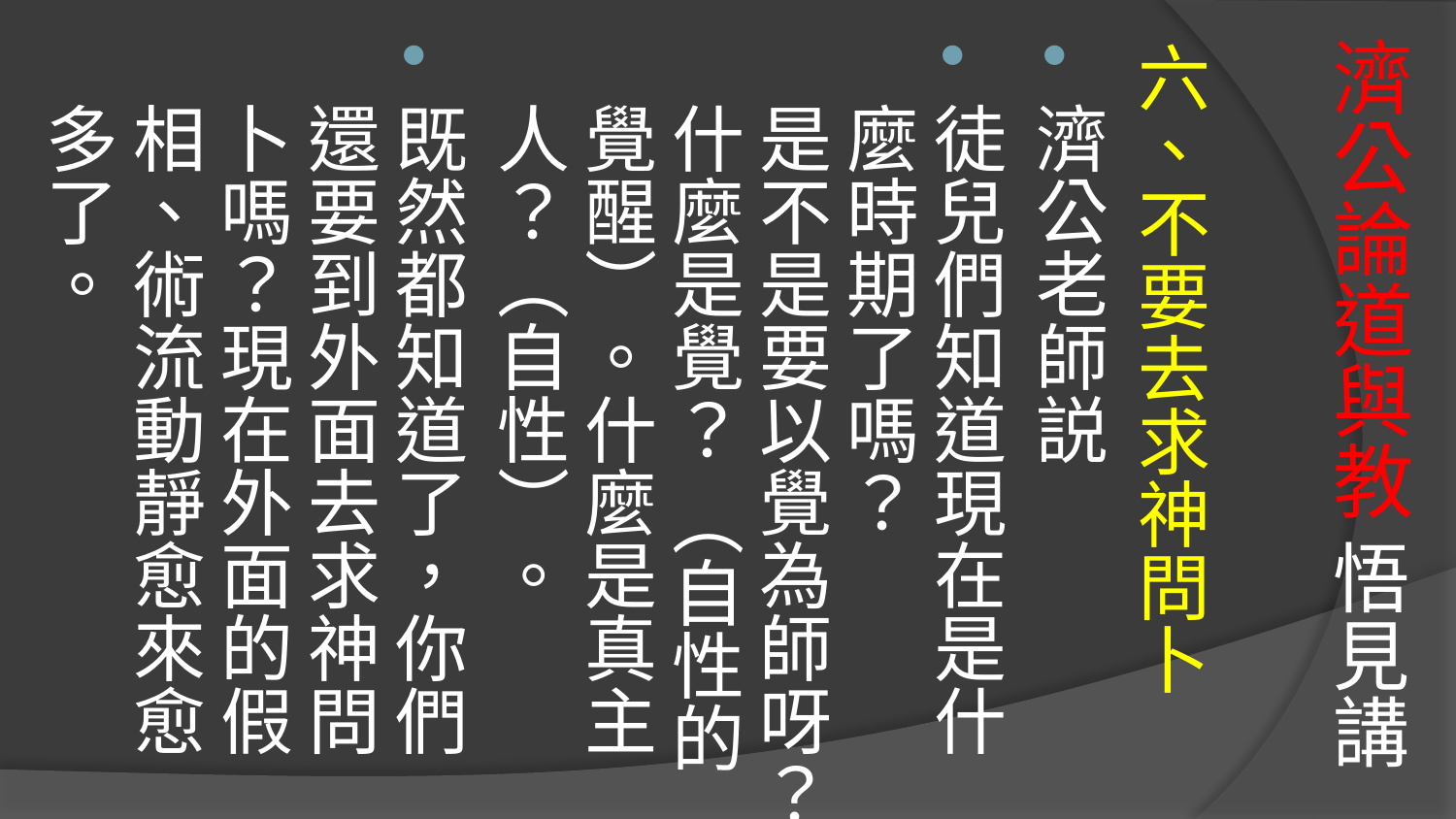

# 濟公論道與教 悟見講
六、不要去求神問卜
濟公老師説
徒兒們知道現在是什麼時期了嗎？
是不是要以覺為師呀？什麼是覺？ （自性的覺醒）。什麼是真主人？（自性）。
既然都知道了，你們還要到外面去求神問卜嗎？現在外面的假相、術流動靜愈來愈多了。